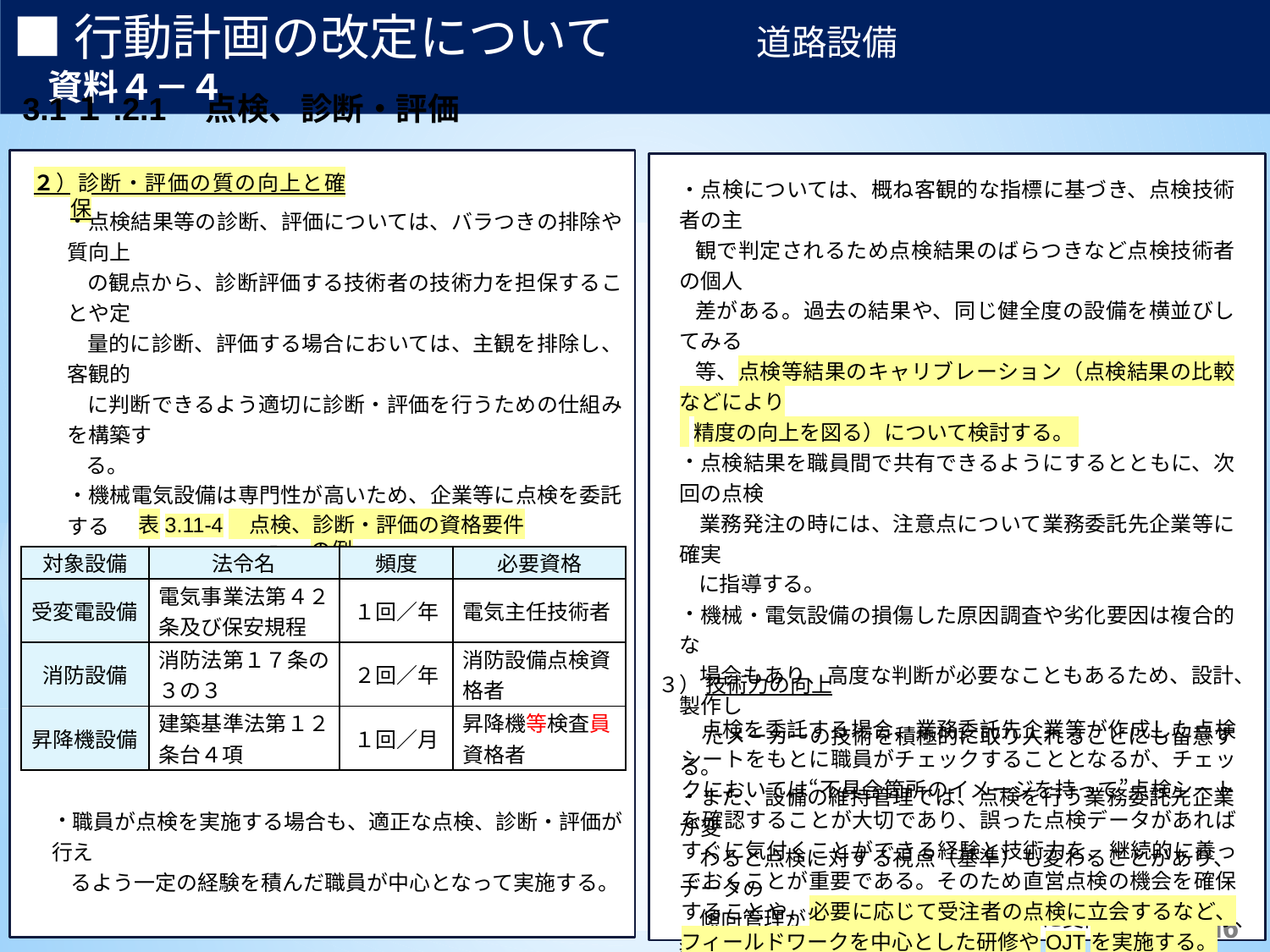

■行動計画の改定について　　　　道路設備　　　　　　　　　　　資料４－４
3.1１.2.1　点検、診断・評価

２）診断・評価の質の向上と確保
・点検については、概ね客観的な指標に基づき、点検技術者の主
  観で判定されるため点検結果のばらつきなど点検技術者の個人
  差がある。過去の結果や、同じ健全度の設備を横並びしてみる
  等、点検等結果のキャリブレーション（点検結果の比較などにより
  精度の向上を図る）について検討する。
点検結果を職員間で共有できるようにするとともに、次回の点検
   業務発注の時には、注意点について業務委託先企業等に確実
   に指導する。
機械・電気設備の損傷した原因調査や劣化要因は複合的な
   場合もあり、高度な判断が必要なこともあるため、設計、製作し
    たメーカーの技術を積極的に取り入れることにも留意する。
また、設備の維持管理では、点検を行う業務委託先企業が変
   わると点検に対する視点（基準）も変わることがあり、データの
   傾向管理ができなくなり、維持管理に支障をきたすため、継続的
   な点検ができるように維持管理データベースシステムのデータの蓄
   積機能を活用するなどに十分留意する。

点検結果等の診断、評価については、バラつきの排除や質向上
   の観点から、診断評価する技術者の技術力を担保することや定
   量的に診断、評価する場合においては、主観を排除し、客観的
   に判断できるよう適切に診断・評価を行うための仕組みを構築す
   る。
・機械電気設備は専門性が高いため、企業等に点検を委託する
　場合、原則として「点検・診断」を同一で評価する。
・企業等に点検を委託する場合は、点検、診断・評価の技術者に
　ついて必要な資格の例を表 3.11‑4に示す。
表3.11‑4　点検、診断・評価の資格要件の例
| 対象設備 | 法令名 | 頻度 | 必要資格 |
| --- | --- | --- | --- |
| 受変電設備 | 電気事業法第４２条及び保安規程 | １回／年 | 電気主任技術者 |
| 消防設備 | 消防法第１７条の３の３ | ２回／年 | 消防設備点検資格者 |
| 昇降機設備 | 建築基準法第１２条台４項 | １回／月 | 昇降機等検査員資格者 |
３） 技術力の向上
   点検を委託する場合、業務委託先企業等が作成した点検シートをもとに職員がチェックすることとなるが、チェックにおいては“不具合箇所のイメージを持って”点検シートを確認することが大切であり、誤った点検データがあればすぐに気付くことができる経験と技術力を、継続的に養っておくことが重要である。そのため直営点検の機会を確保することや、必要に応じて受注者の点検に立会するなど、フィールドワークを中心とした研修やOJTを実施する。
職員が点検を実施する場合も、適正な点検、診断・評価が行え
   るよう一定の経験を積んだ職員が中心となって実施する。
16